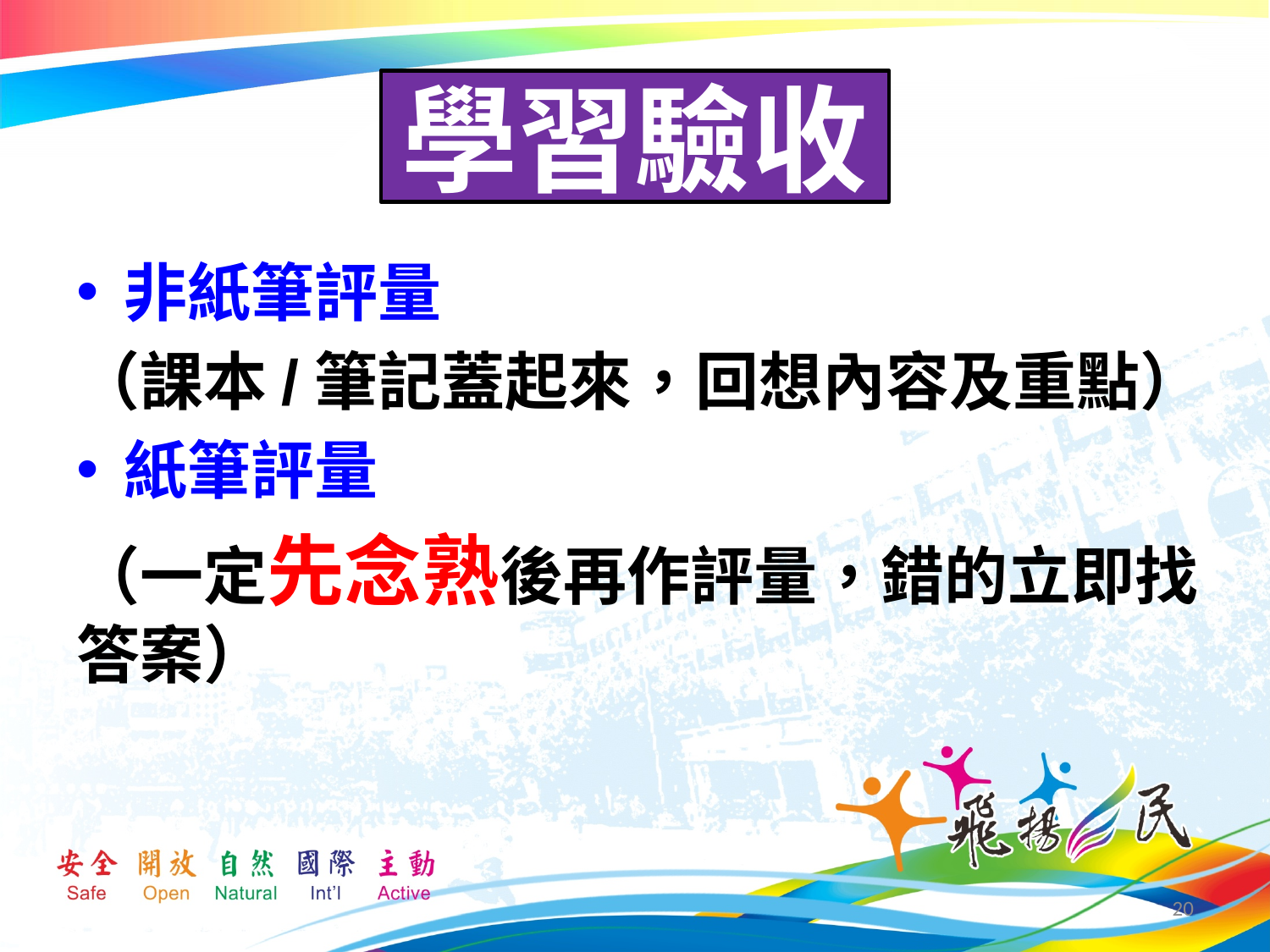

# 學習驗收
非紙筆評量
（課本/筆記蓋起來，回想內容及重點）
紙筆評量
（一定先念熟後再作評量，錯的立即找答案）
20